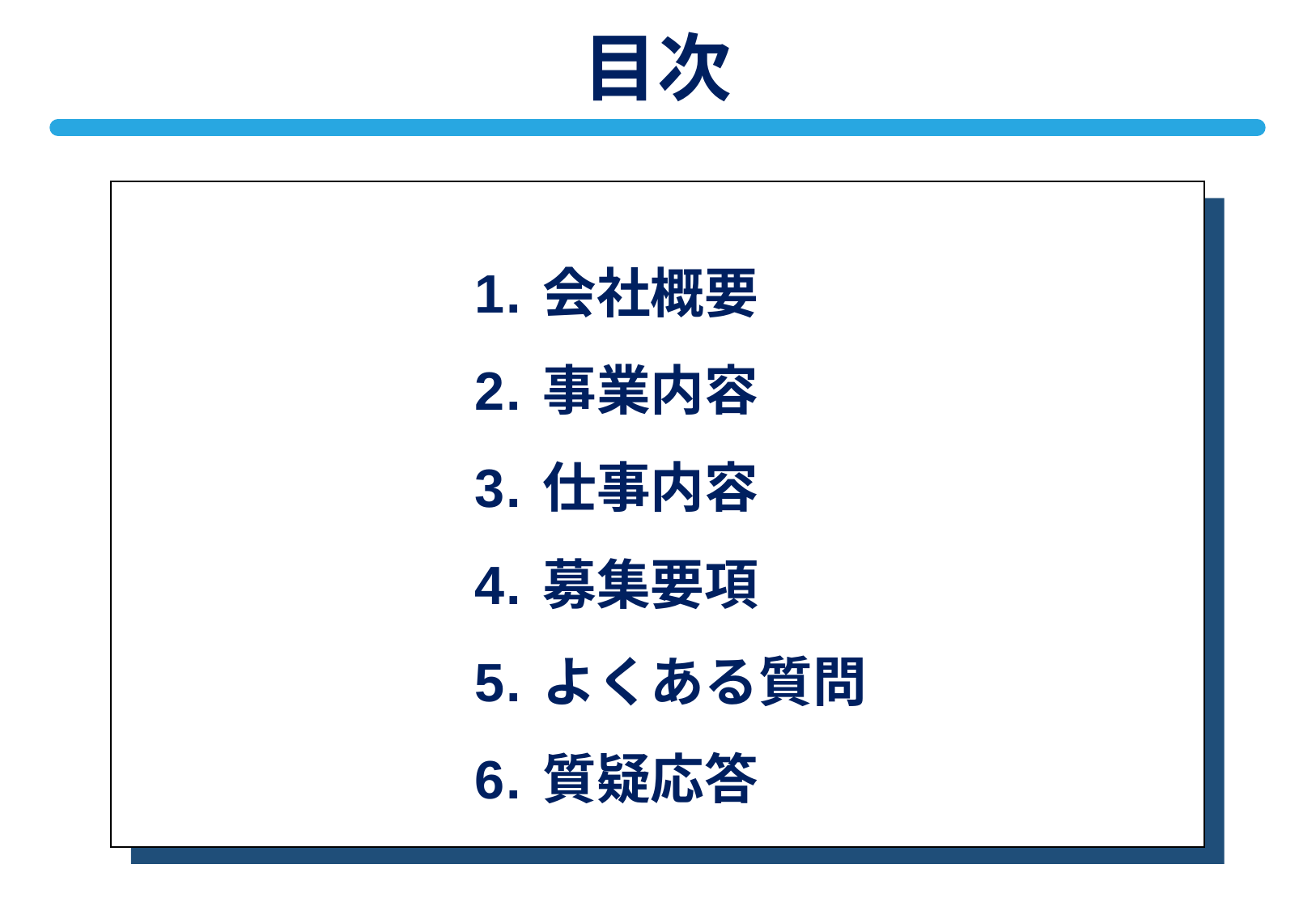

# 目次

会社概要
事業内容
仕事内容
募集要項
よくある質問
質疑応答